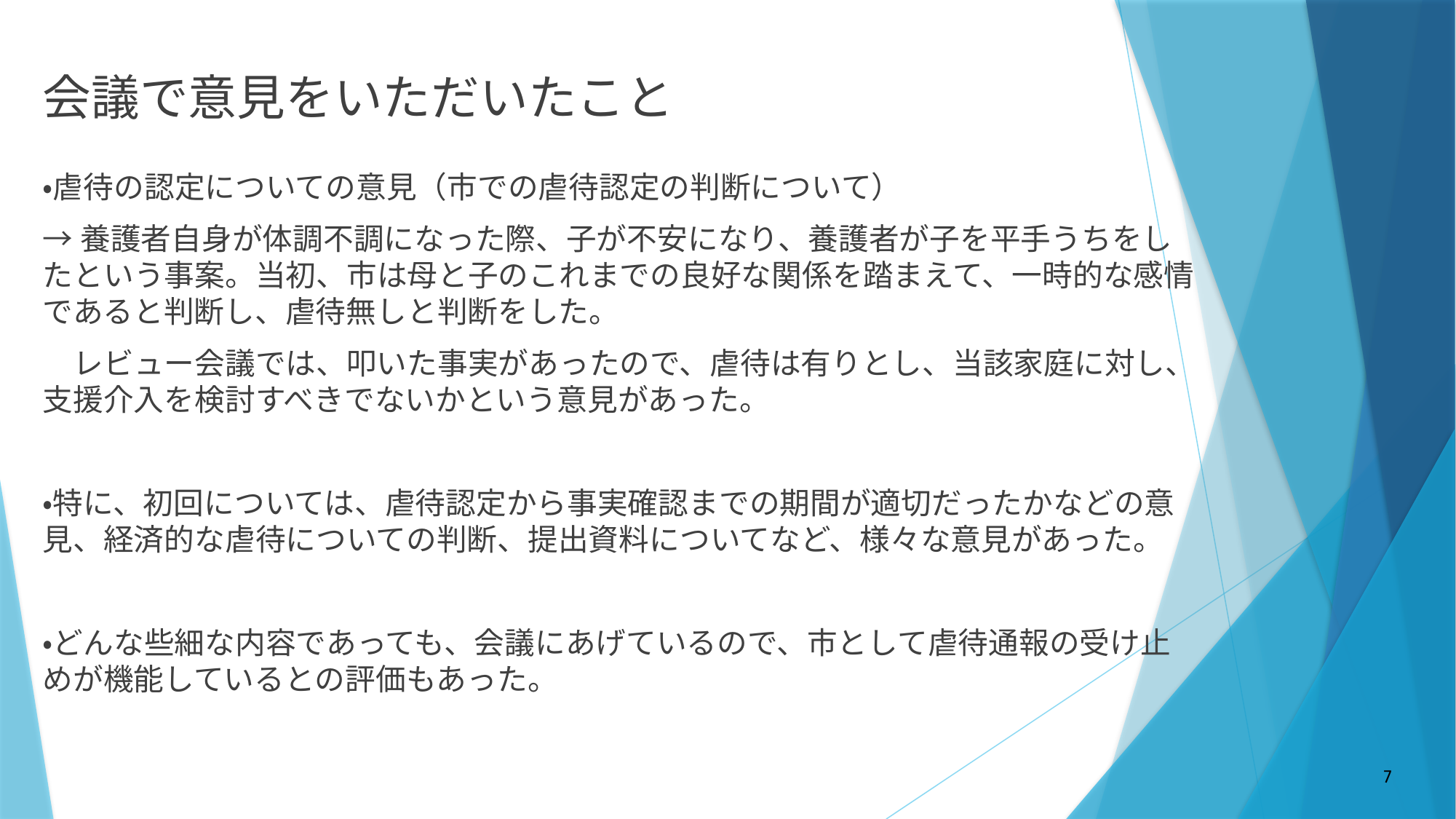

会議で意見をいただいたこと

・虐待の認定についての意見（市での虐待認定の判断について）
→養護者自身が体調不調になった際、子が不安になり、養護者が子を平手うちをしたという事案。当初、市は母と子のこれまでの良好な関係を踏まえて、一時的な感情であると判断し、虐待無しと判断をした。
　レビュー会議では、叩いた事実があったので、虐待は有りとし、当該家庭に対し、支援介入を検討すべきでないかという意見があった。

・特に、初回については、虐待認定から事実確認までの期間が適切だったかなどの意見、経済的な虐待についての判断、提出資料についてなど、様々な意見があった。

・どんな些細な内容であっても、会議にあげているので、市として虐待通報の受け止めが機能しているとの評価もあった。

7